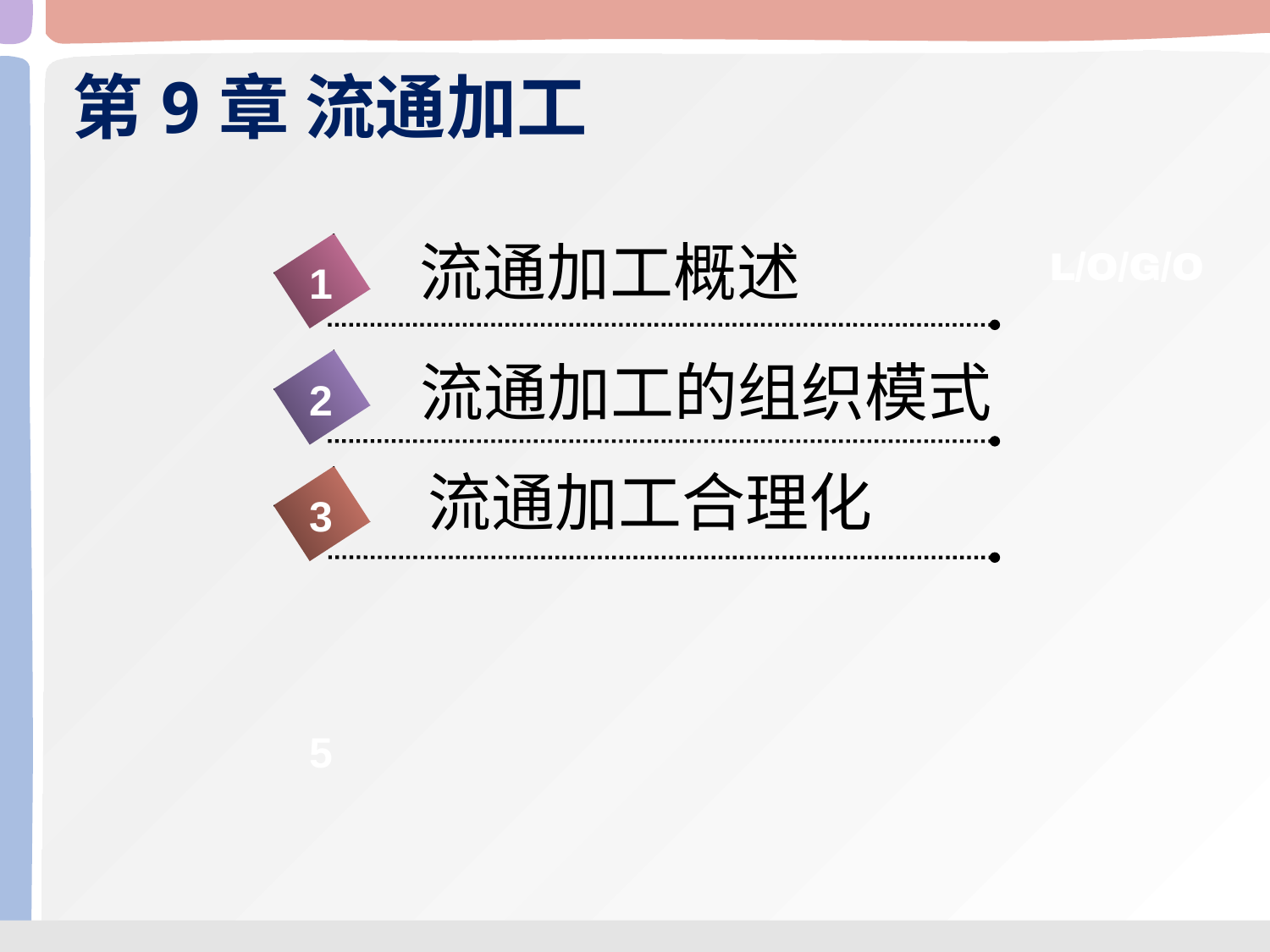

# 第9章 流通加工
流通加工概述

1

流通加工的组织模式

2

流通加工合理化

3

5